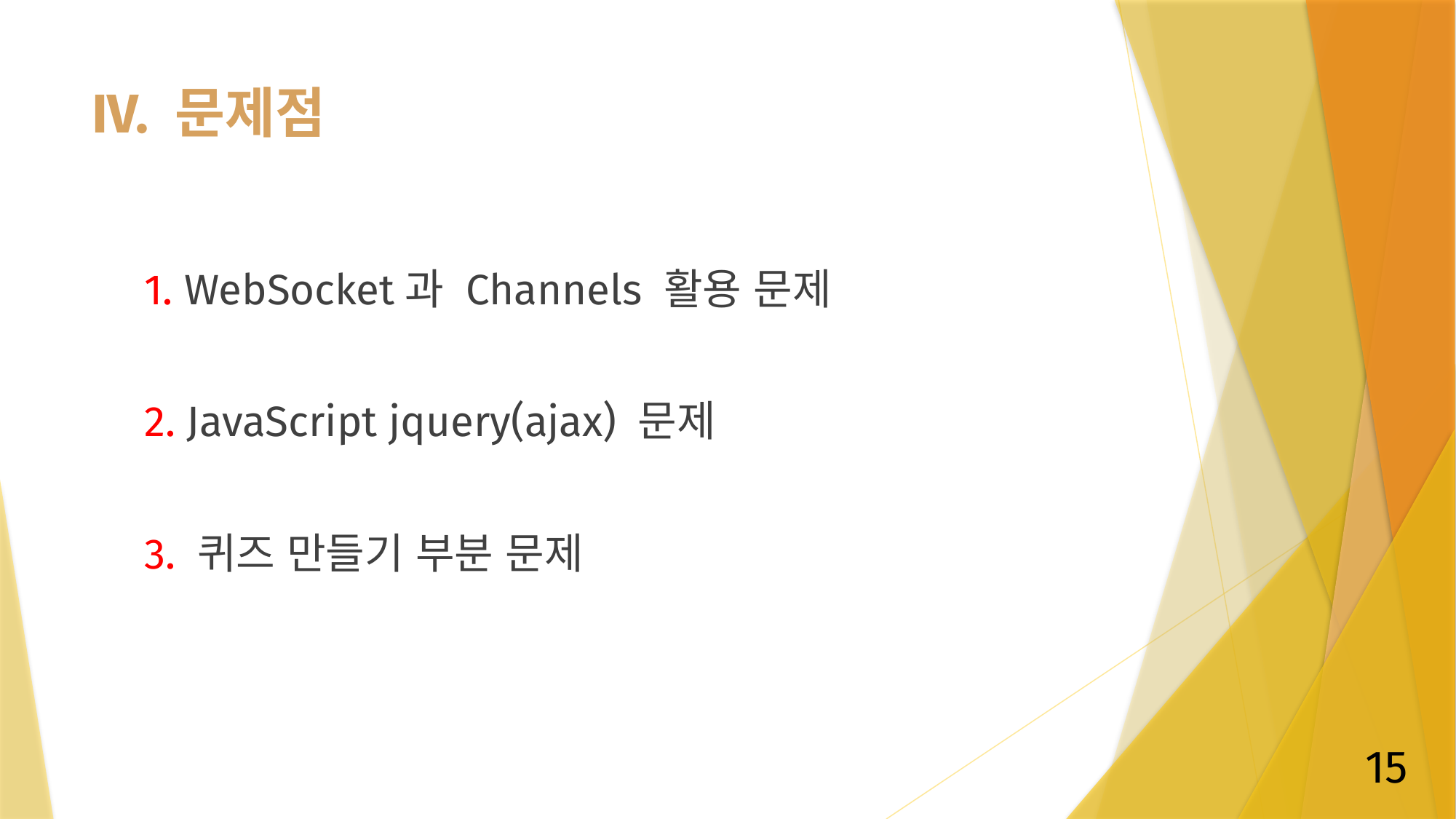

# IV. 문제점
1. WebSocket과 Channels 활용 문제

2. JavaScript jquery(ajax) 문제

3. 퀴즈 만들기 부분 문제
15